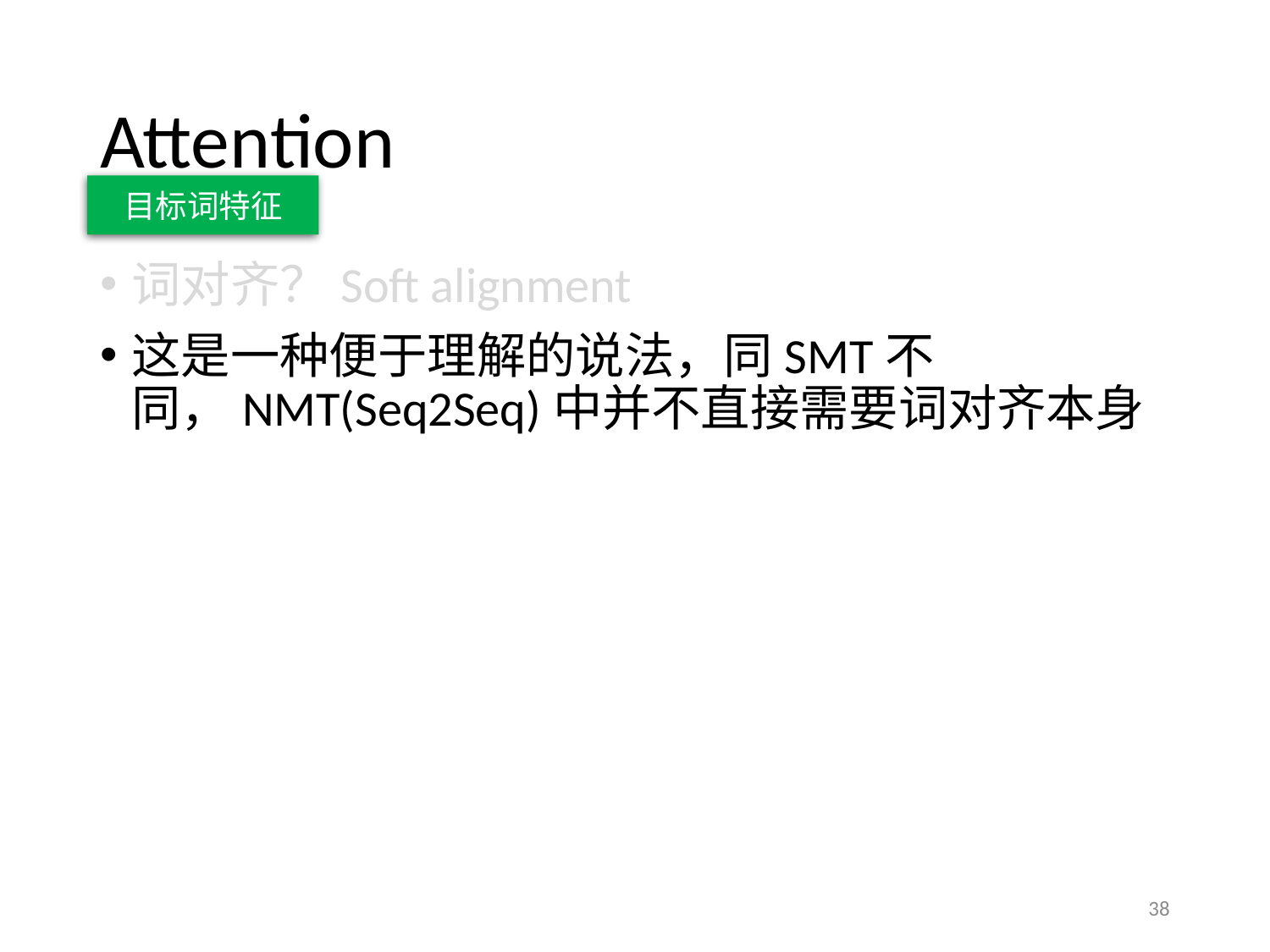

# Attention
目标词特征
词对齐？Soft alignment
这是一种便于理解的说法，同SMT不同，NMT(Seq2Seq)中并不直接需要词对齐本身
38